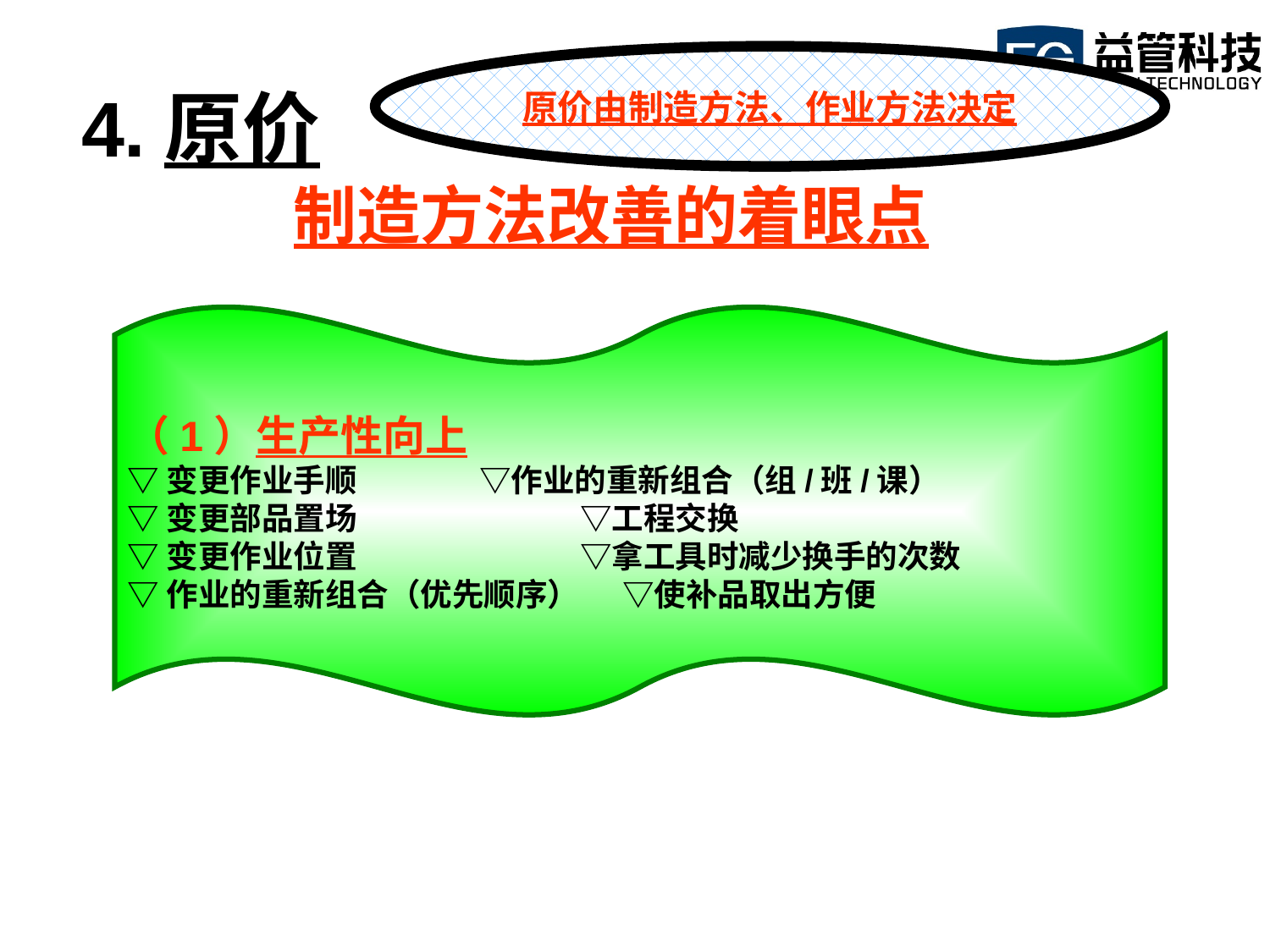

4.原价
原价由制造方法、作业方法决定
制造方法改善的着眼点
（1）生产性向上
▽变更作业手顺                 ▽作业的重新组合（组/班/课）
▽变更部品置场                               ▽工程交换
▽变更作业位置                               ▽拿工具时减少换手的次数
▽作业的重新组合（优先顺序）      ▽使补品取出方便
31